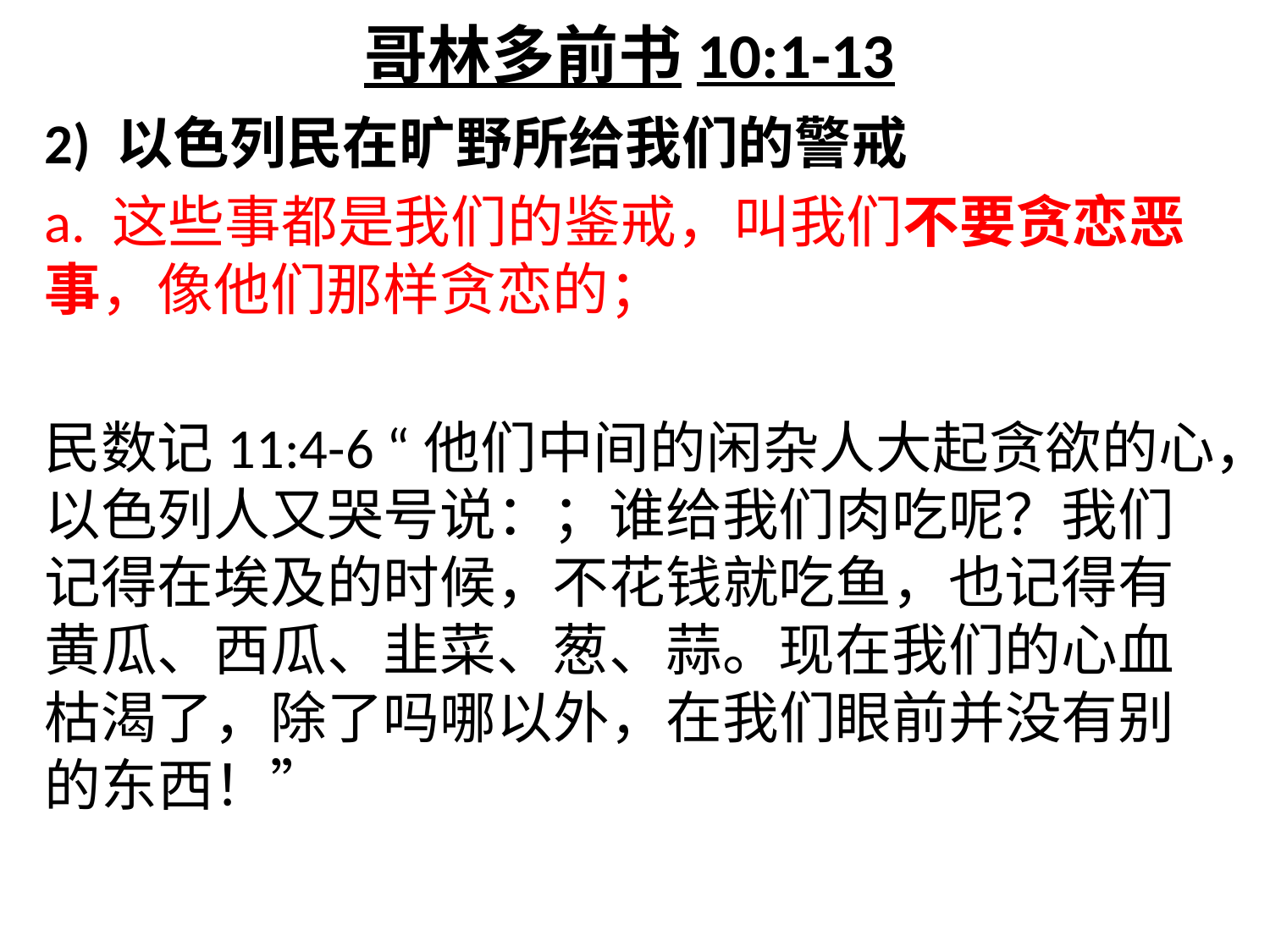

哥林多前书10:1-13
2) 以色列民在旷野所给我们的警戒
a. 这些事都是我们的鉴戒，叫我们不要贪恋恶事，像他们那样贪恋的；

民数记11:4-6 “他们中间的闲杂人大起贪欲的心，以色列人又哭号说：；谁给我们肉吃呢？我们记得在埃及的时候，不花钱就吃鱼，也记得有黄瓜、西瓜、韭菜、葱、蒜。现在我们的心血枯渴了，除了吗哪以外，在我们眼前并没有别的东西！”